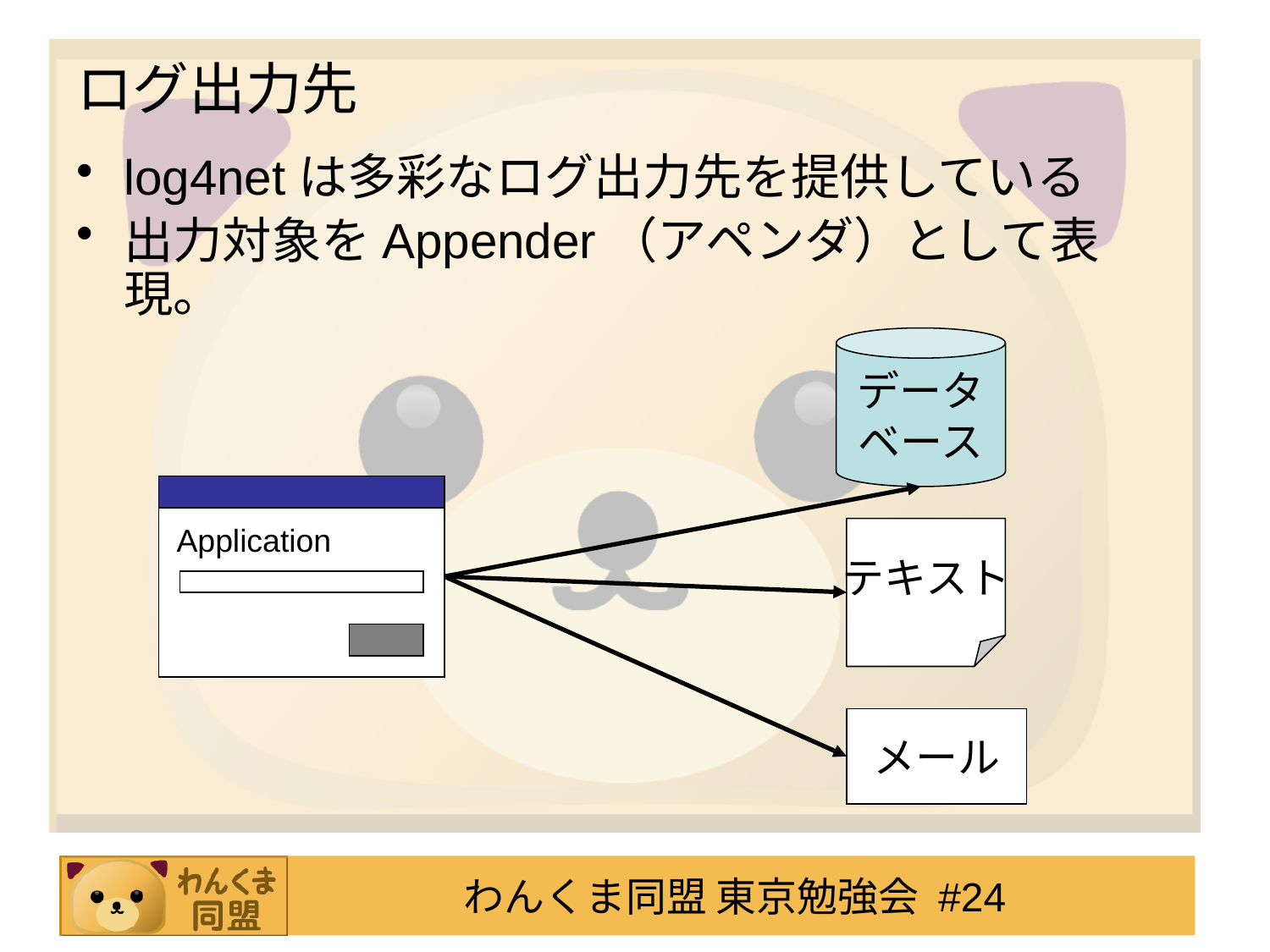

# ログ出力先
log4netは多彩なログ出力先を提供している
出力対象をAppender（アペンダ）として表現。
データ
ベース

Application

テキスト
メール